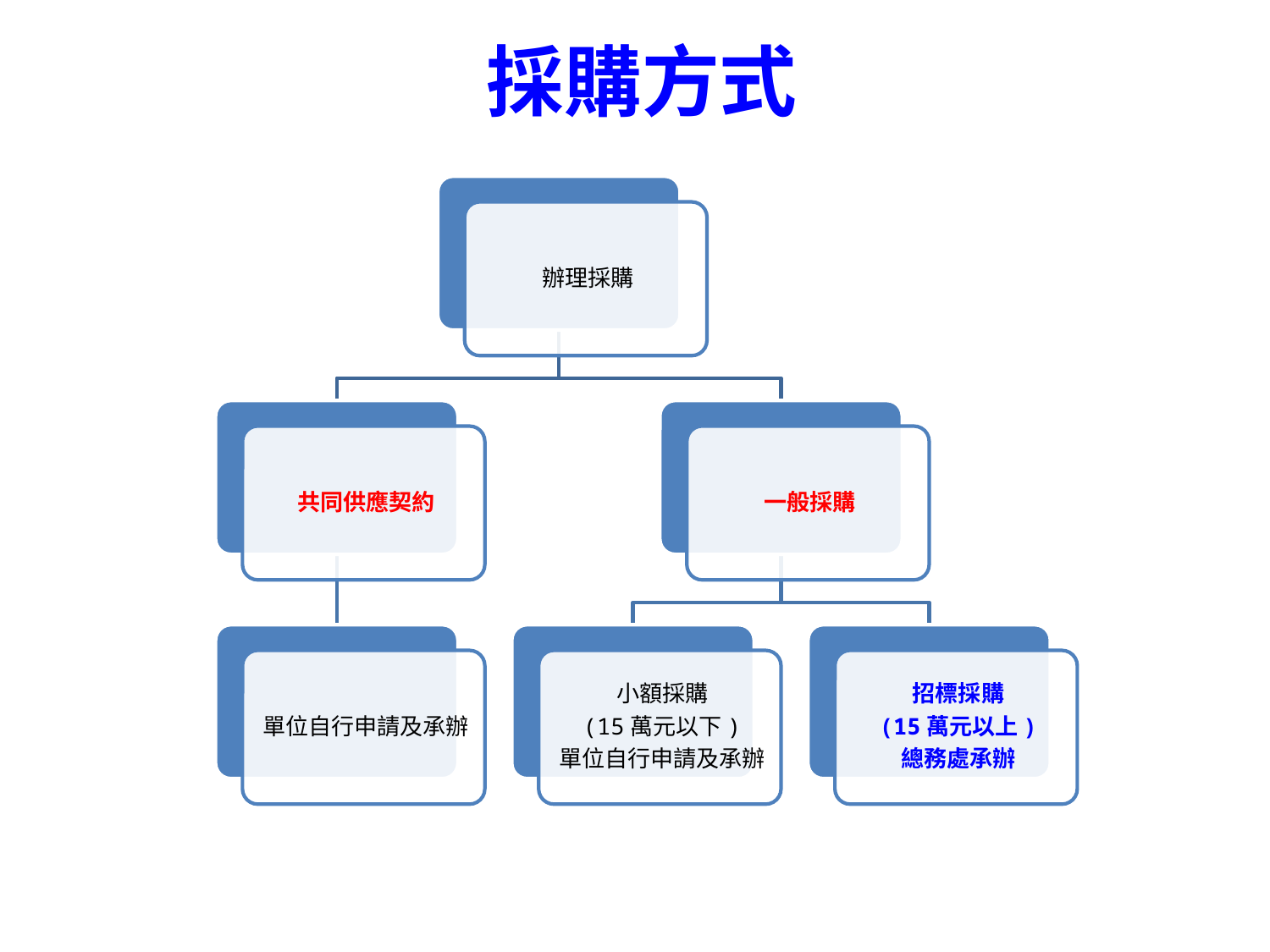

# 採購方式
辦理採購
共同供應契約
單位自行申請及承辦
一般採購
小額採購
(15萬元以下)
單位自行申請及承辦
招標採購
(15萬元以上)
總務處承辦